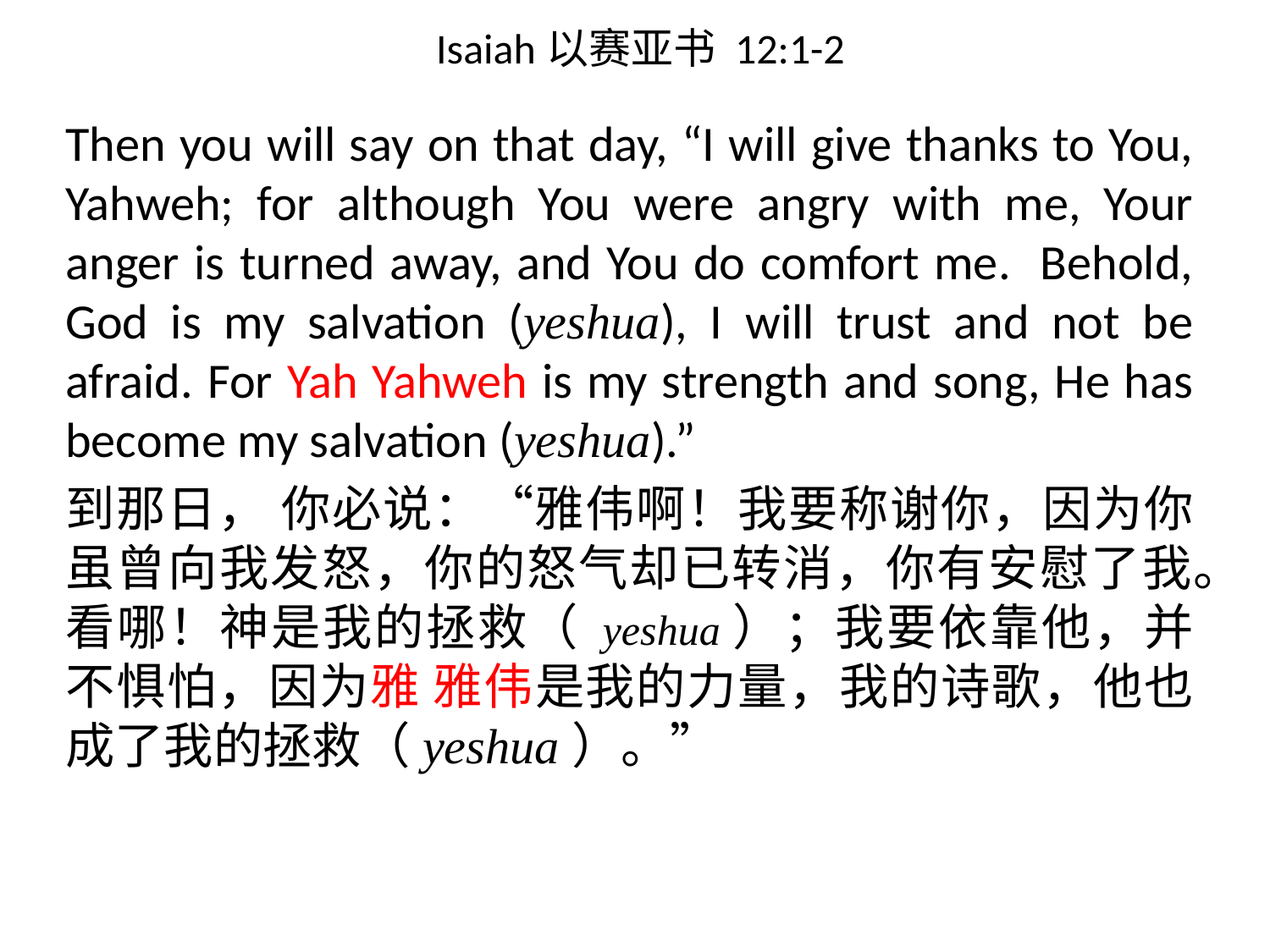

# Isaiah以赛亚书 12:1-2
Then you will say on that day, “I will give thanks to You, Yahweh; for although You were angry with me, Your anger is turned away, and You do comfort me.  Behold, God is my salvation (yeshua), I will trust and not be afraid. For Yah Yahweh is my strength and song, He has become my salvation (yeshua).”
到那日， 你必说：“雅伟啊！我要称谢你，因为你虽曾向我发怒，你的怒气却已转消，你有安慰了我。看哪！神是我的拯救（ yeshua）；我要依靠他，并不惧怕，因为雅 雅伟是我的力量，我的诗歌，他也成了我的拯救（yeshua）。”